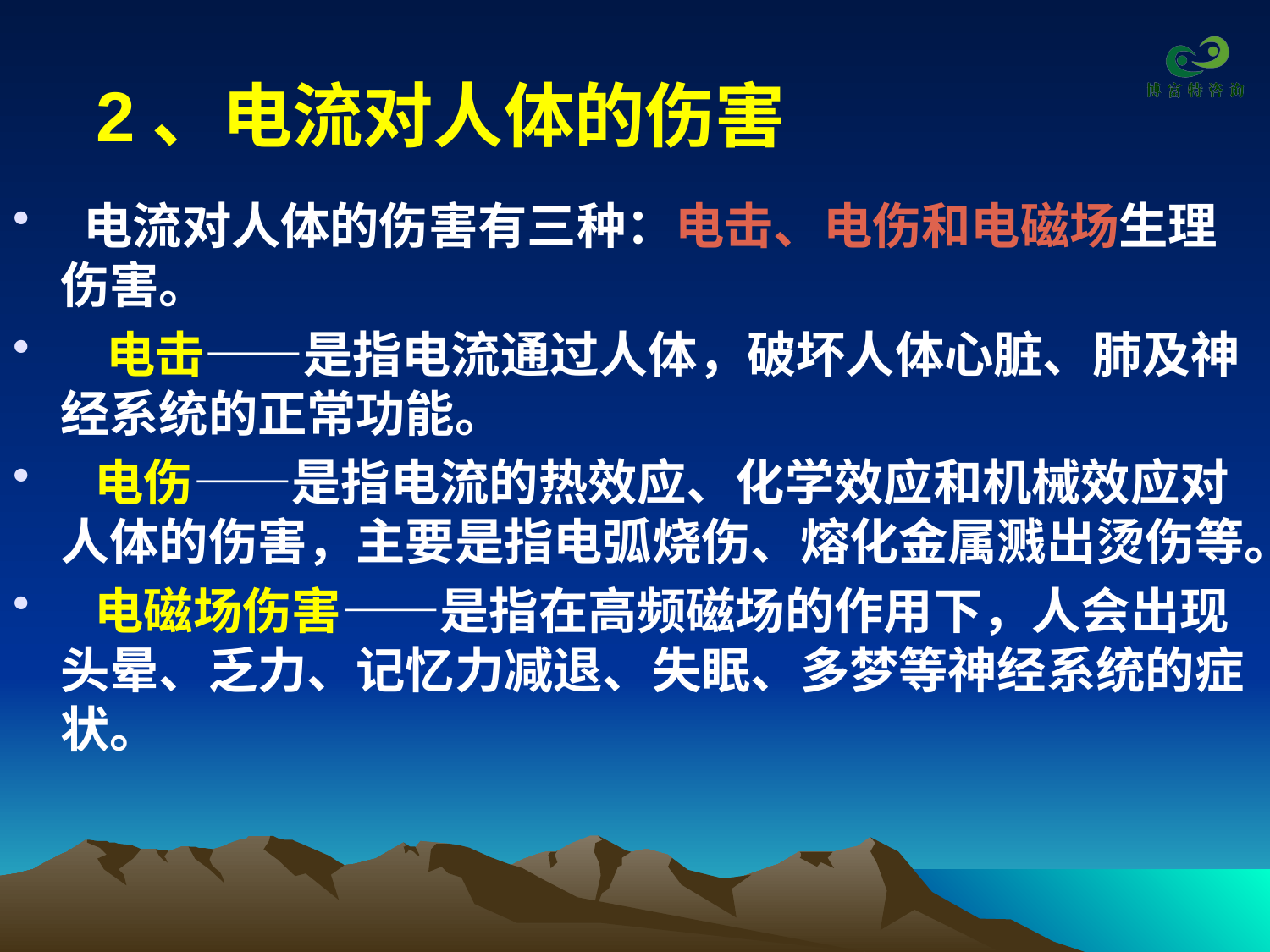

# 2、电流对人体的伤害

 电流对人体的伤害有三种：电击、电伤和电磁场生理伤害。
   电击——是指电流通过人体，破坏人体心脏、肺及神经系统的正常功能。
  电伤——是指电流的热效应、化学效应和机械效应对人体的伤害，主要是指电弧烧伤、熔化金属溅出烫伤等。
  电磁场伤害——是指在高频磁场的作用下，人会出现头晕、乏力、记忆力减退、失眠、多梦等神经系统的症状。